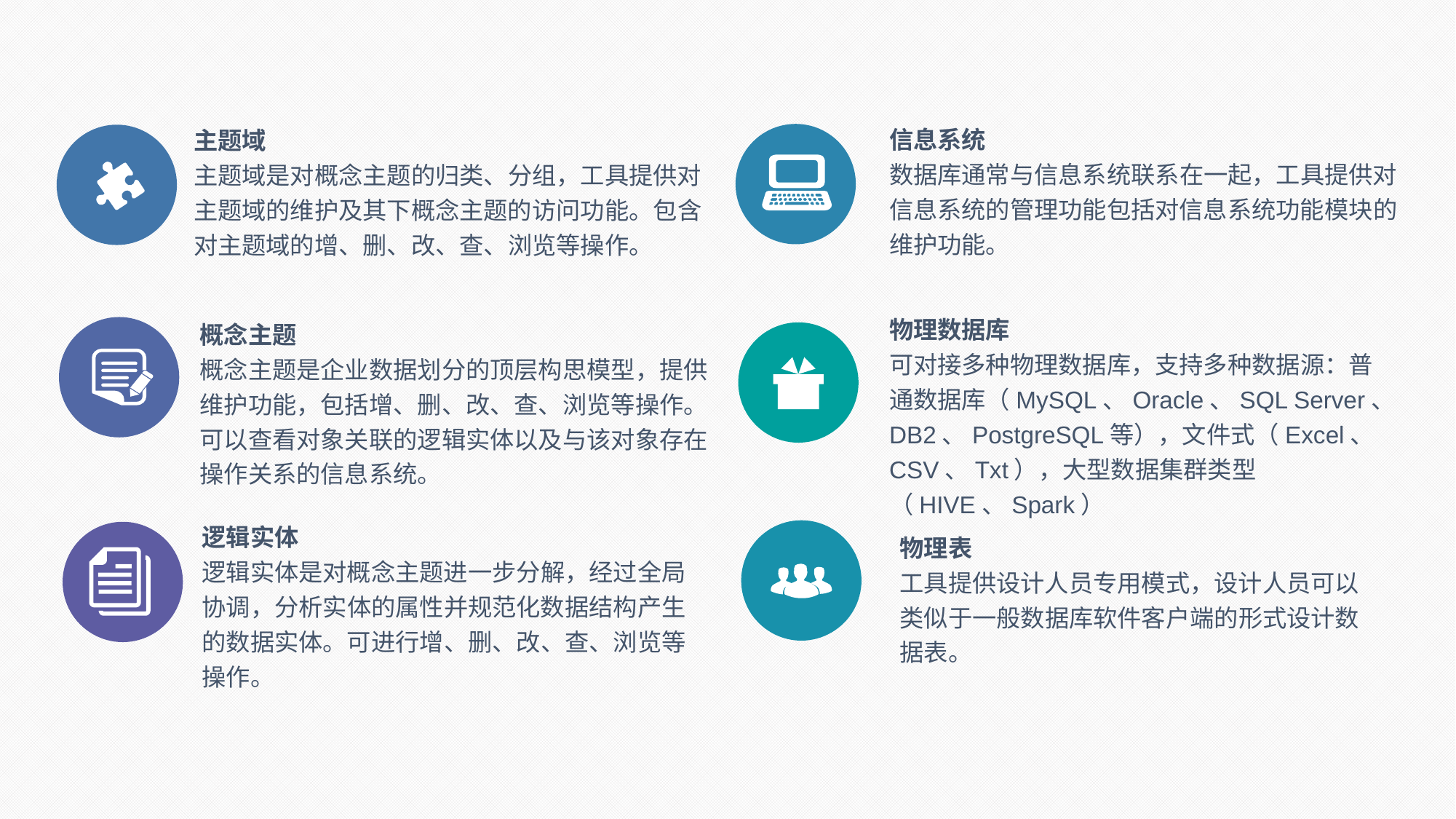

信息系统
数据库通常与信息系统联系在一起，工具提供对信息系统的管理功能包括对信息系统功能模块的维护功能。
主题域
主题域是对概念主题的归类、分组，工具提供对主题域的维护及其下概念主题的访问功能。包含对主题域的增、删、改、查、浏览等操作。

物理数据库
可对接多种物理数据库，支持多种数据源：普通数据库（MySQL、Oracle、SQL Server、DB2、PostgreSQL等），文件式（Excel、CSV、Txt），大型数据集群类型（HIVE、Spark）
概念主题
概念主题是企业数据划分的顶层构思模型，提供维护功能，包括增、删、改、查、浏览等操作。可以查看对象关联的逻辑实体以及与该对象存在操作关系的信息系统。

逻辑实体
逻辑实体是对概念主题进一步分解，经过全局协调，分析实体的属性并规范化数据结构产生的数据实体。可进行增、删、改、查、浏览等操作。

物理表
工具提供设计人员专用模式，设计人员可以类似于一般数据库软件客户端的形式设计数据表。